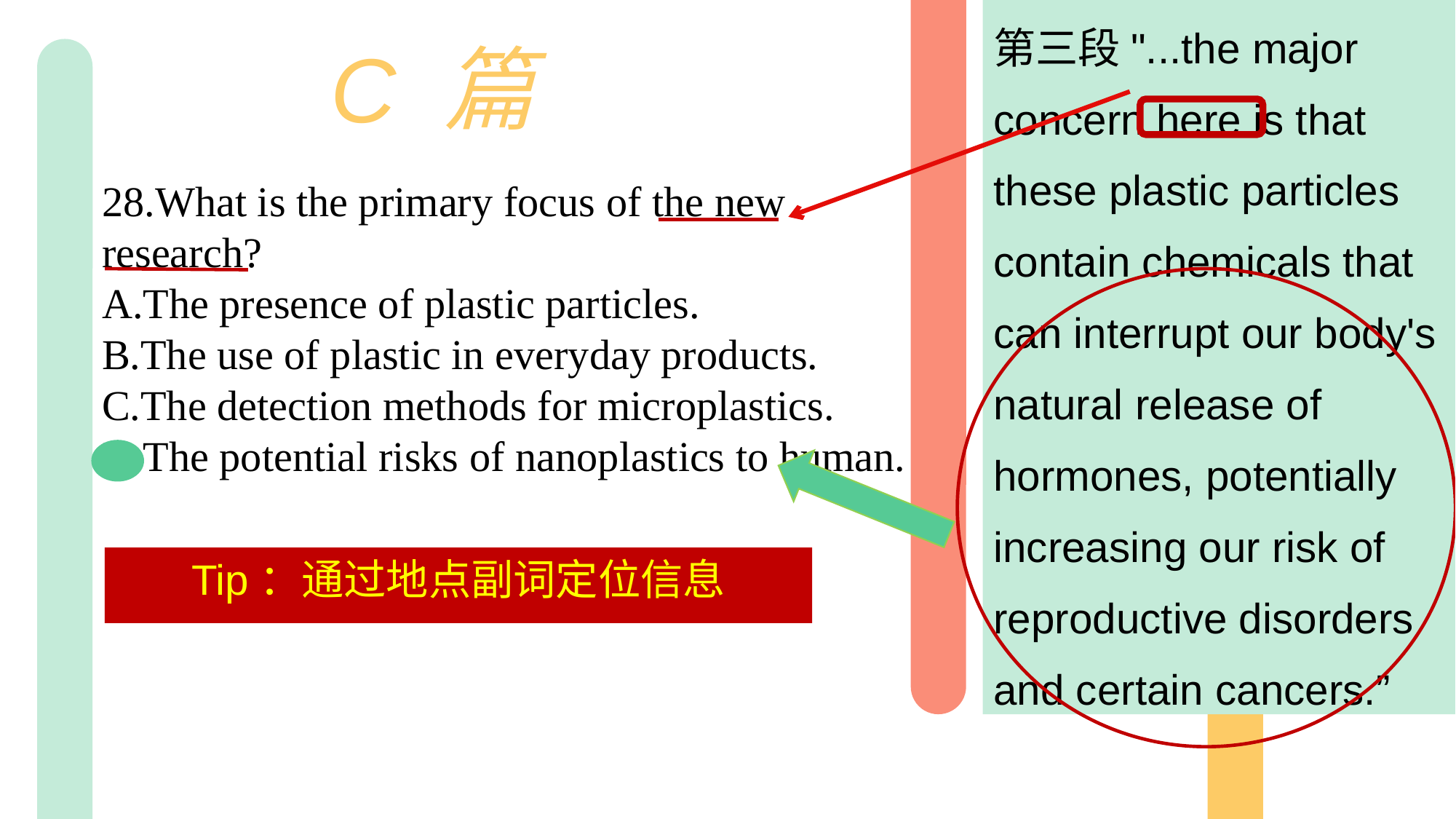

第三段"...the major concern here is that these plastic particles contain chemicals that can interrupt our body's natural release of hormones, potentially increasing our risk of reproductive disorders and certain cancers.”
C 篇

28.What is the primary focus of the new research?A.The presence of plastic particles.
B.The use of plastic in everyday products.C.The detection methods for microplastics.
D.The potential risks of nanoplastics to human.

Tip：通过地点副词定位信息